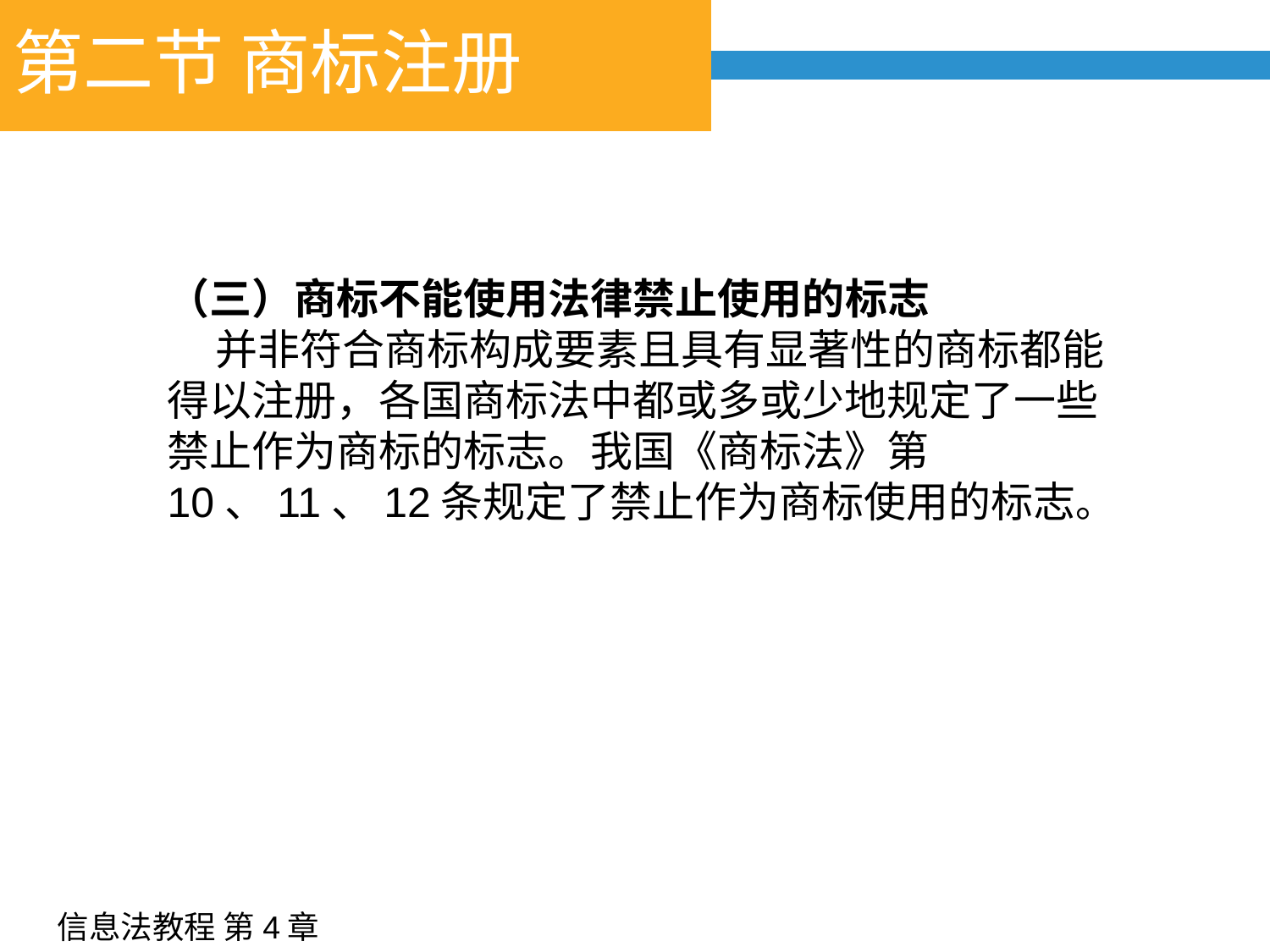

# 第二节 商标注册
（三）商标不能使用法律禁止使用的标志
    并非符合商标构成要素且具有显著性的商标都能得以注册，各国商标法中都或多或少地规定了一些禁止作为商标的标志。我国《商标法》第10、11、12条规定了禁止作为商标使用的标志。
信息法教程 第4章